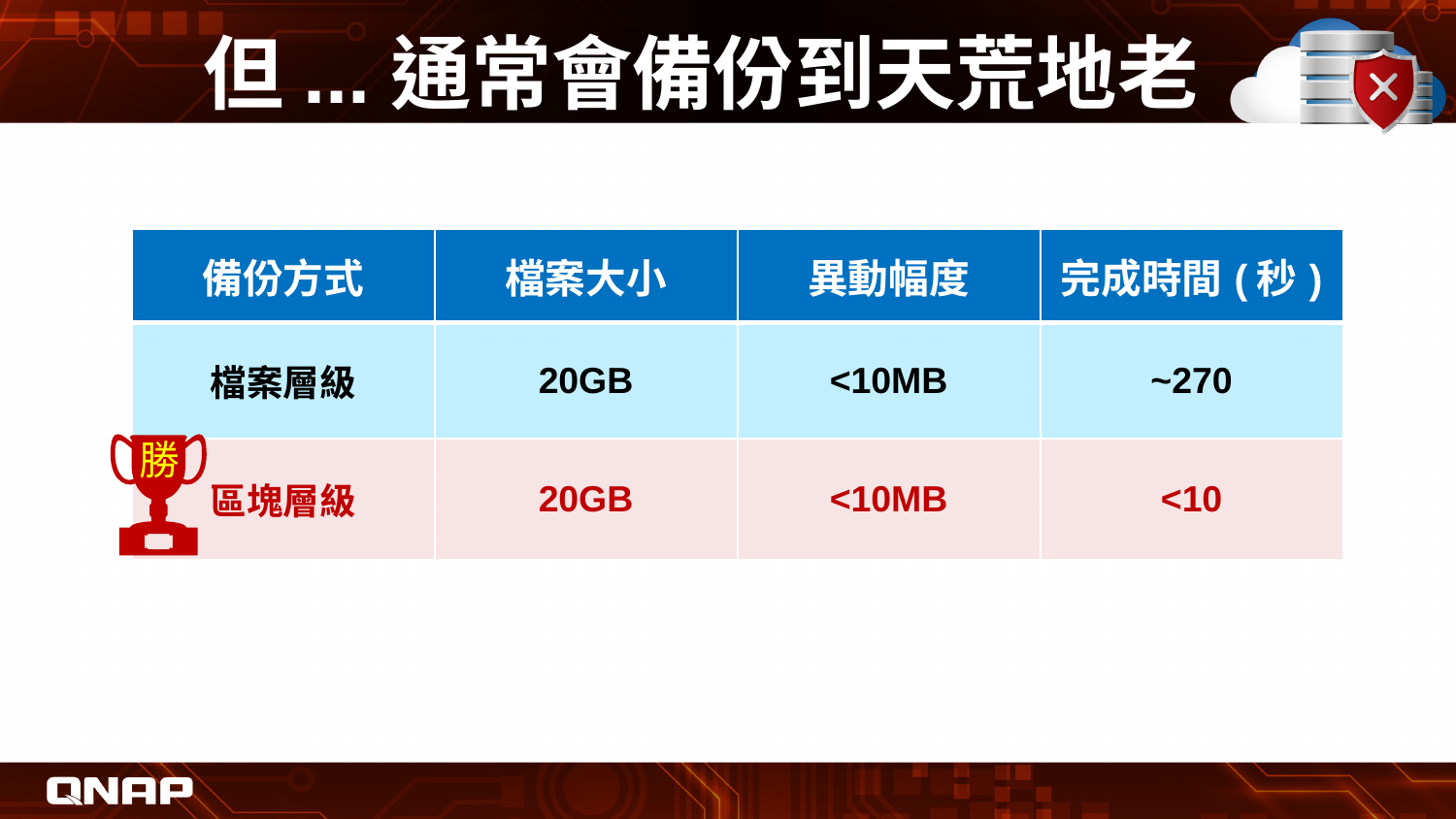

# 但...通常會備份到天荒地老
| 備份方式 | 檔案大小 | 異動幅度 | 完成時間(秒) |
| --- | --- | --- | --- |
| 檔案層級 | 20GB | <10MB | ~270 |
| 區塊層級 | 20GB | <10MB | <10 |
勝